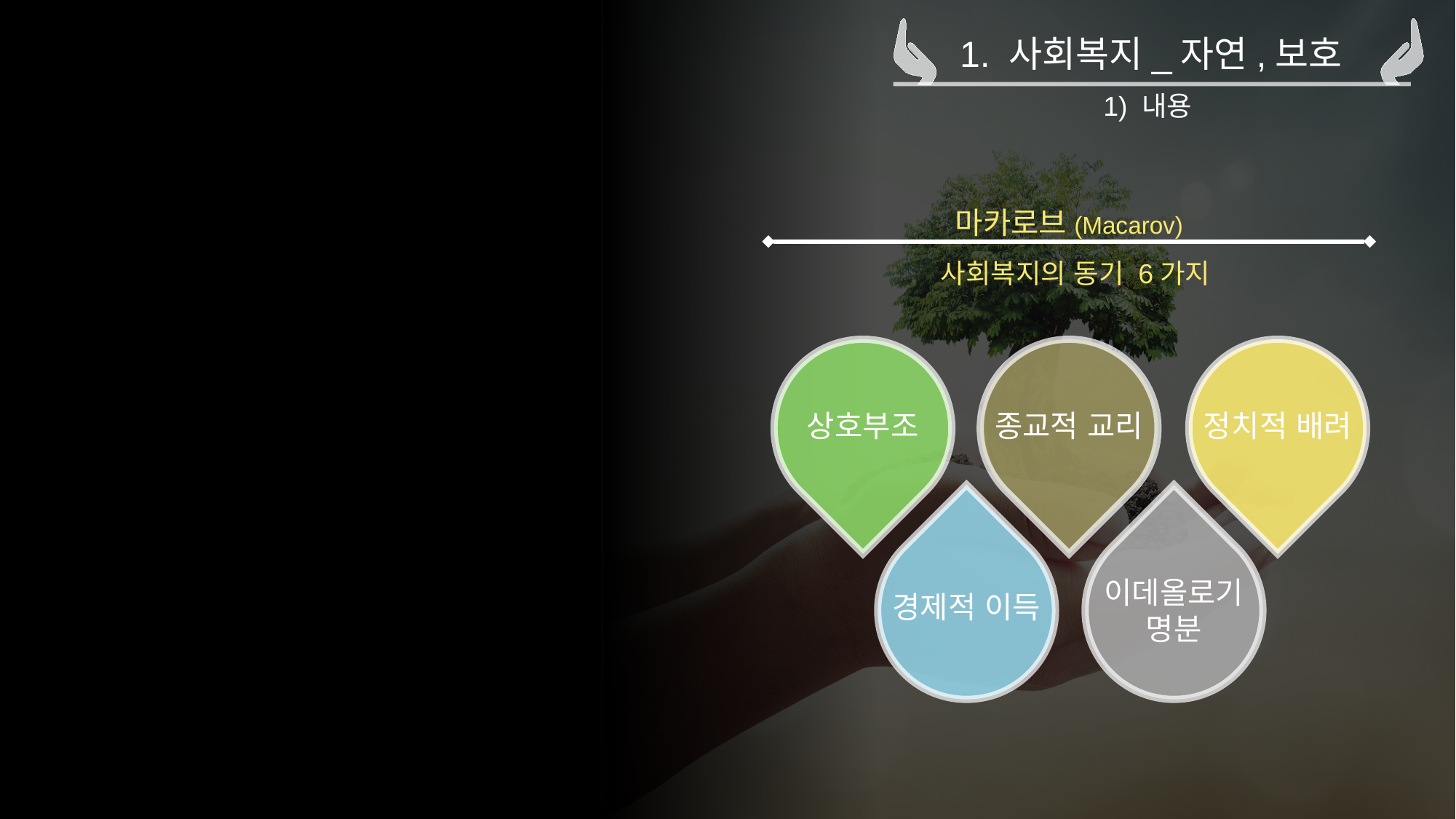

1. 사회복지_자연,보호
1) 내용
마카로브(Macarov)
 사회복지의 동기 6가지

상호부조

종교적 교리

정치적 배려

경제적 이득

이데올로기
명분